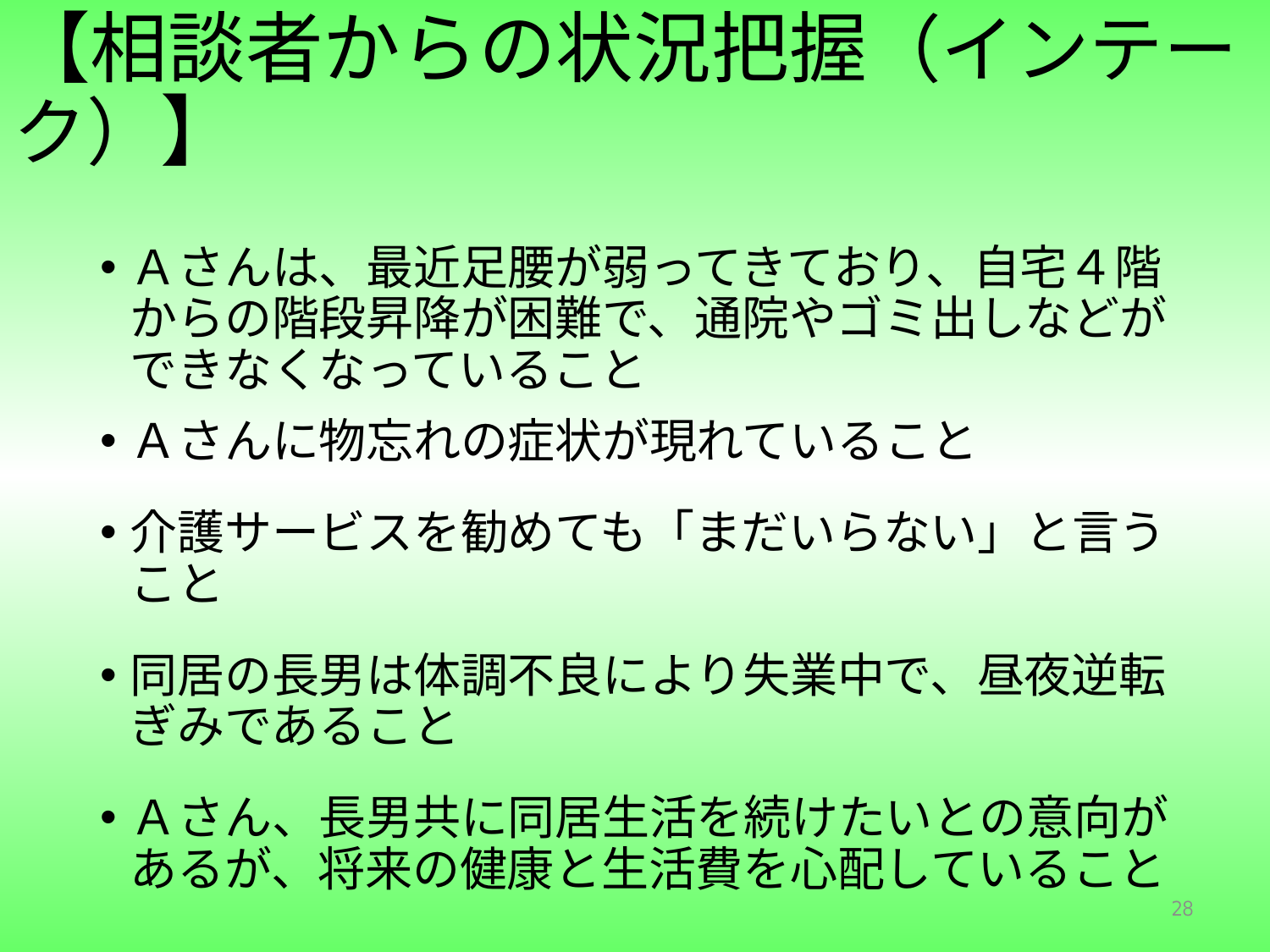

【相談者からの状況把握（インテーク）】
Ａさんは、最近足腰が弱ってきており、自宅４階からの階段昇降が困難で、通院やゴミ出しなどができなくなっていること
Ａさんに物忘れの症状が現れていること
介護サービスを勧めても「まだいらない」と言うこと
同居の長男は体調不良により失業中で、昼夜逆転ぎみであること
Ａさん、長男共に同居生活を続けたいとの意向があるが、将来の健康と生活費を心配していること
28